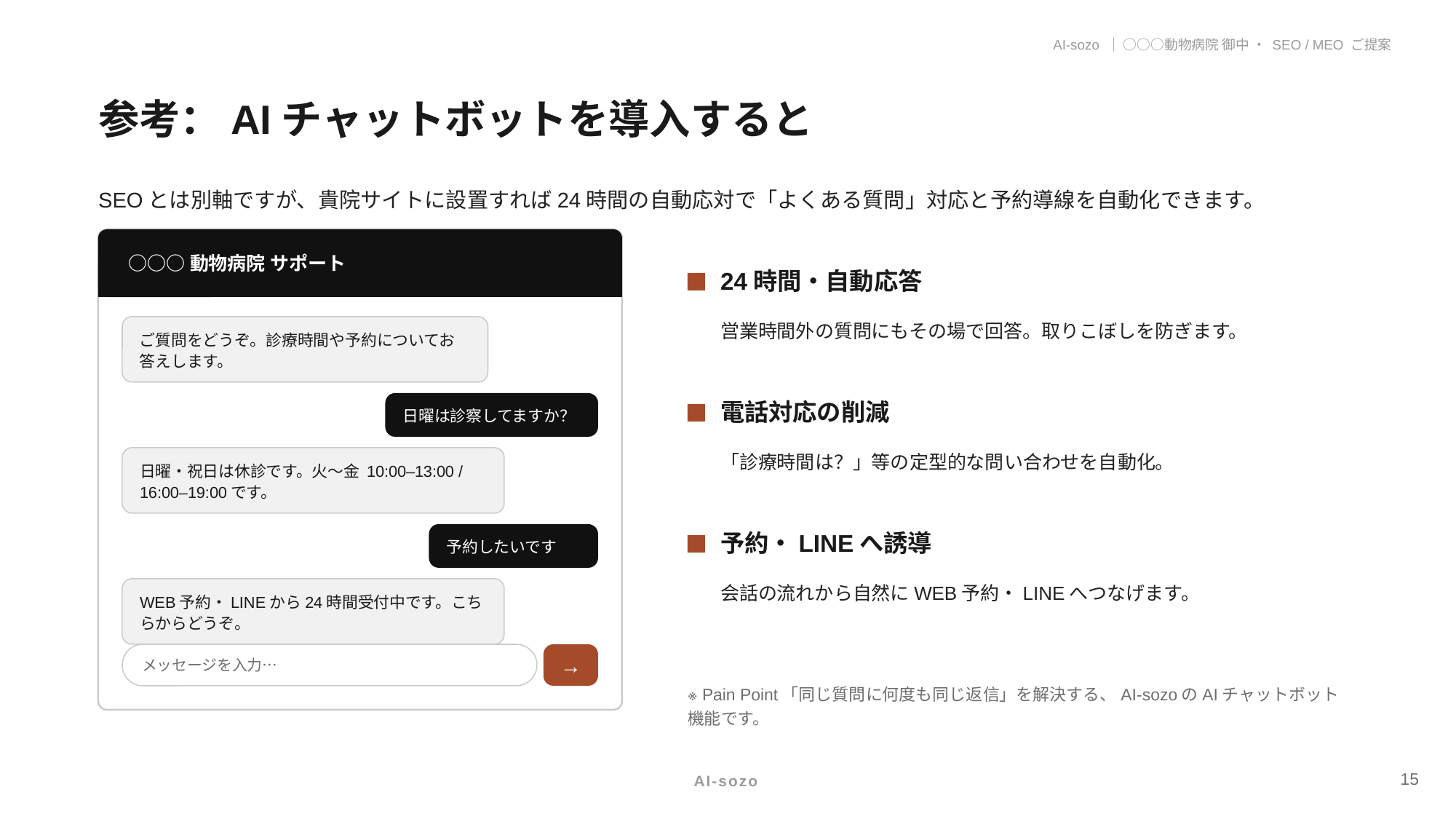

AI-sozo ｜ ○○○動物病院 御中 ・ SEO / MEO ご提案
参考：AIチャットボットを導入すると
SEOとは別軸ですが、貴院サイトに設置すれば24時間の自動応対で「よくある質問」対応と予約導線を自動化できます。

○○○動物病院 サポート
24時間・自動応答

営業時間外の質問にもその場で回答。取りこぼしを防ぎます。

ご質問をどうぞ。診療時間や予約についてお答えします。
電話対応の削減

日曜は診察してますか？

「診療時間は？」等の定型的な問い合わせを自動化。

日曜・祝日は休診です。火〜金 10:00–13:00 / 16:00–19:00です。
予約・LINEへ誘導

予約したいです

会話の流れから自然にWEB予約・LINEへつなげます。

WEB予約・LINEから24時間受付中です。こちらからどうぞ。

メッセージを入力…

→
※ Pain Point「同じ質問に何度も同じ返信」を解決する、AI-sozoのAIチャットボット機能です。
15
AI-sozo